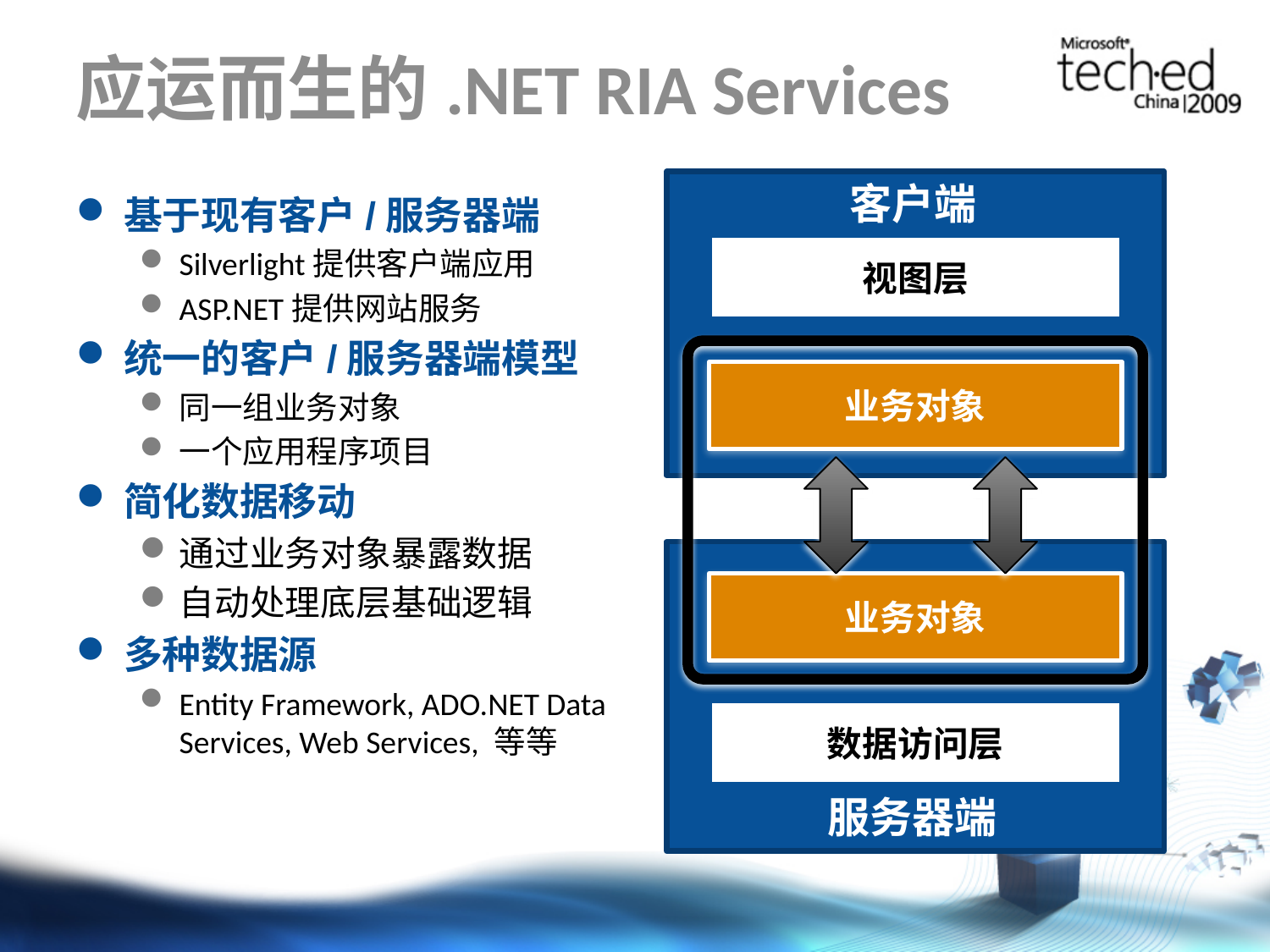

# 应运而生的.NET RIA Services
客户端

基于现有客户/服务器端
Silverlight提供客户端应用
ASP.NET提供网站服务
统一的客户/服务器端模型
同一组业务对象
一个应用程序项目
简化数据移动
通过业务对象暴露数据
自动处理底层基础逻辑
多种数据源
Entity Framework, ADO.NET Data Services, Web Services, 等等
视图层

业务对象

业务对象
数据访问层
服务器端